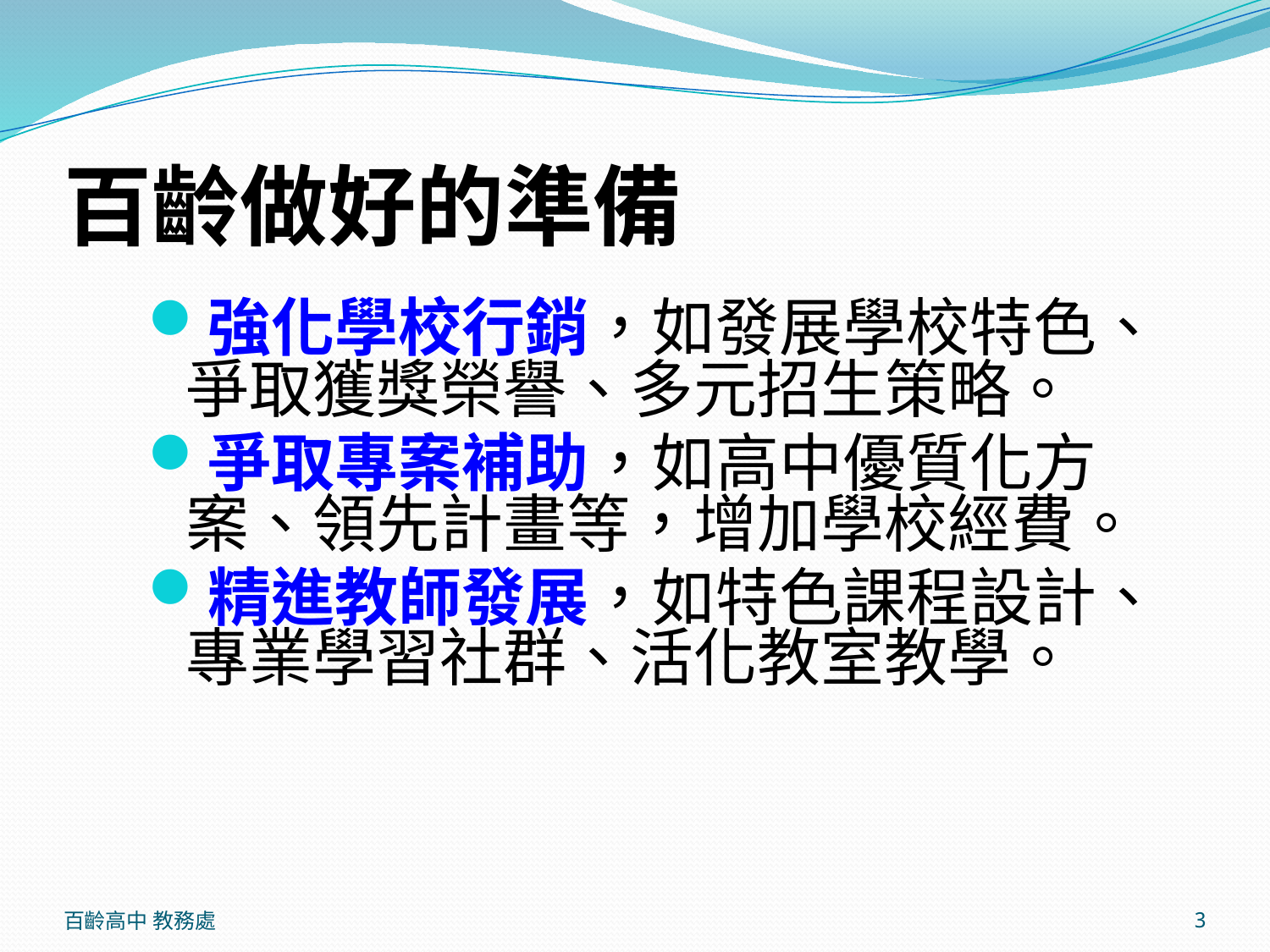

# 百齡做好的準備
強化學校行銷，如發展學校特色、爭取獲獎榮譽、多元招生策略。
爭取專案補助，如高中優質化方案、領先計畫等，增加學校經費。
精進教師發展，如特色課程設計、專業學習社群、活化教室教學。
百齡高中 教務處
3